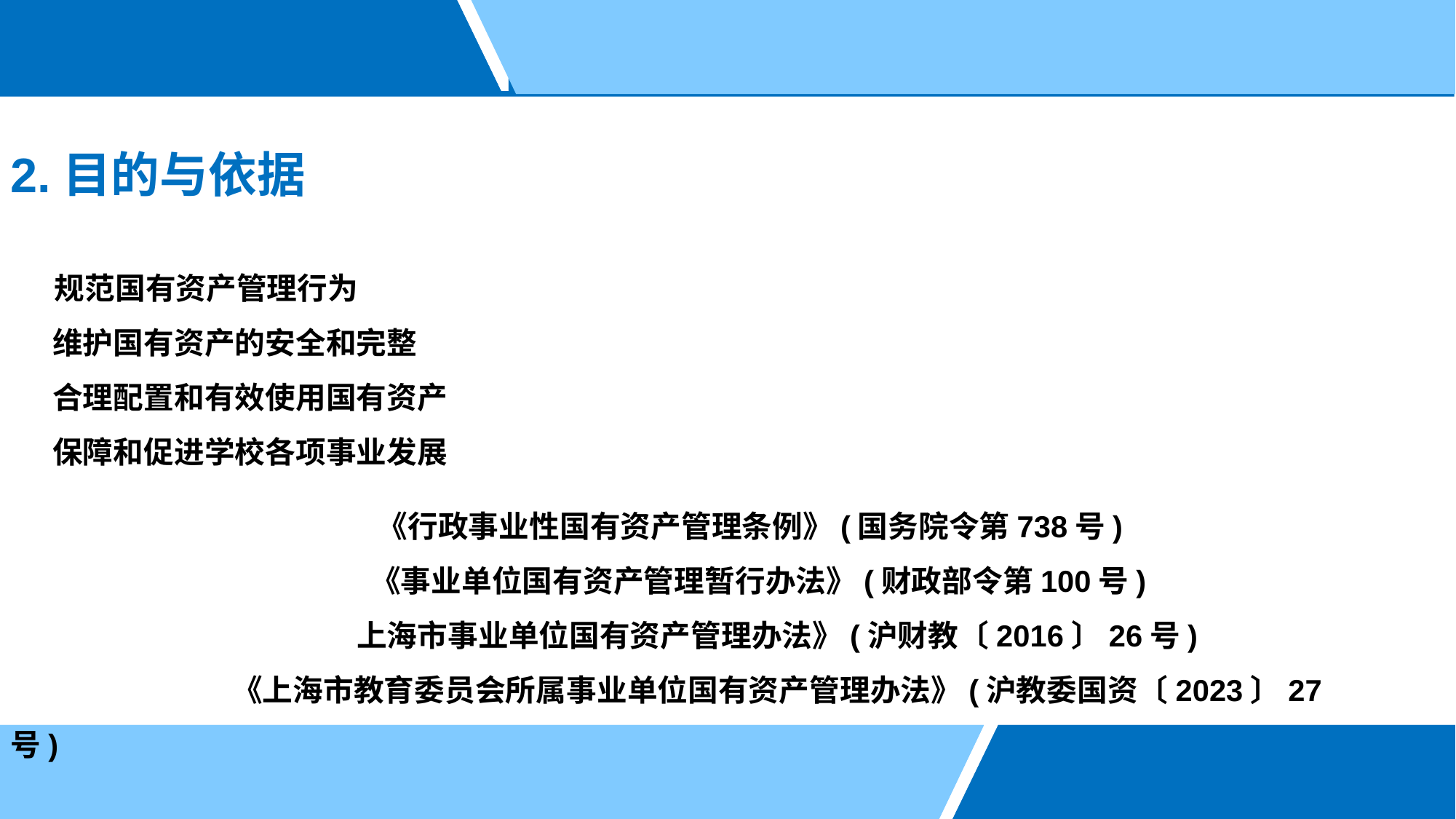

2.目的与依据

      规范国有资产管理行为
     维护国有资产的安全和完整
     合理配置和有效使用国有资产
     保障和促进学校各项事业发展

                                                    《行政事业性国有资产管理条例》(国务院令第738号)
                                                   《事业单位国有资产管理暂行办法》(财政部令第100号)
                                                 上海市事业单位国有资产管理办法》(沪财教〔2016〕26号)
                               《上海市教育委员会所属事业单位国有资产管理办法》(沪教委国资〔2023〕27 号)